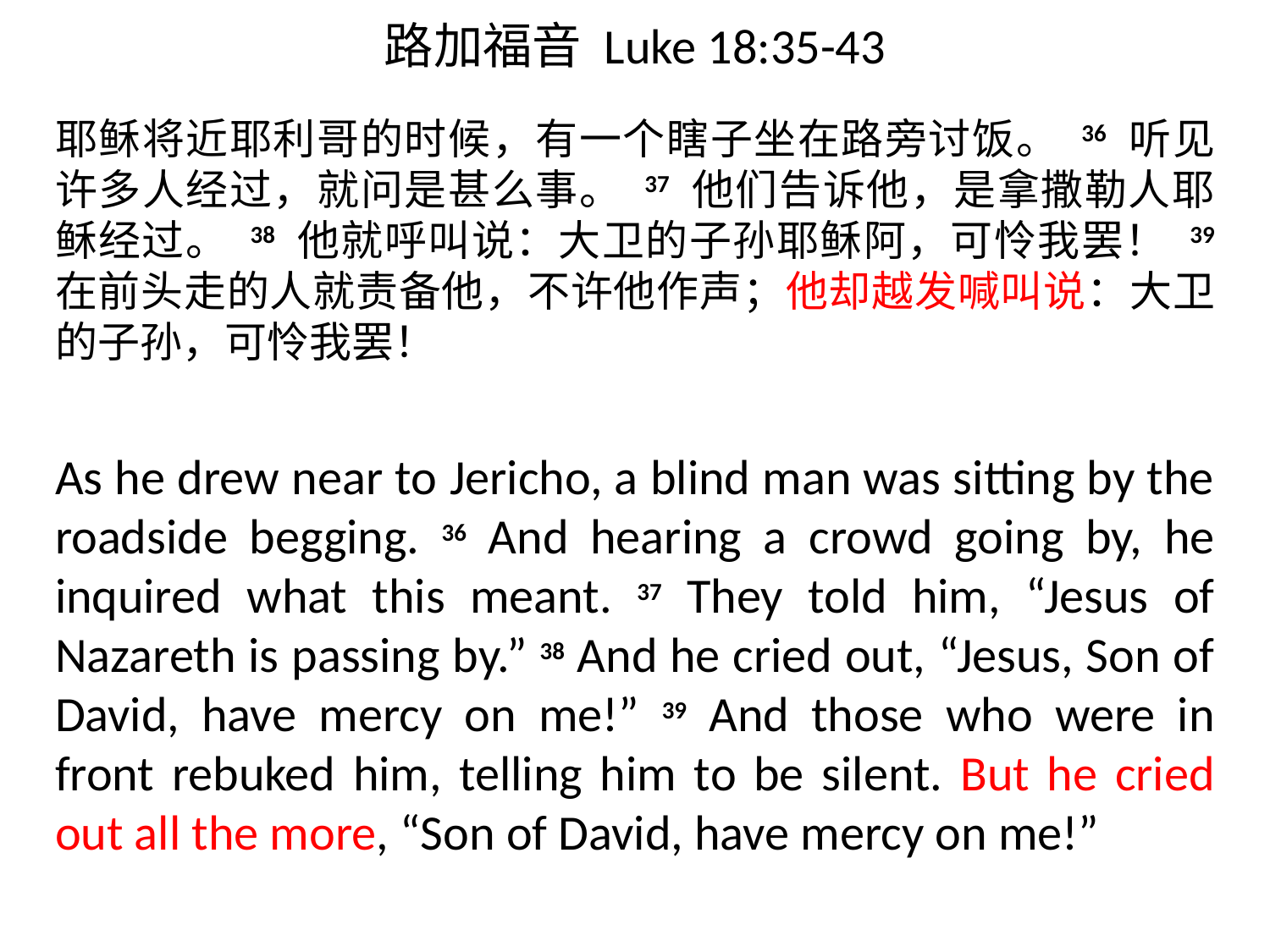

# 路加福音 Luke 18:35-43
耶稣将近耶利哥的时候，有一个瞎子坐在路旁讨饭。 36 听见许多人经过，就问是甚么事。 37 他们告诉他，是拿撒勒人耶稣经过。 38 他就呼叫说：大卫的子孙耶稣阿，可怜我罢！ 39 在前头走的人就责备他，不许他作声；他却越发喊叫说：大卫的子孙，可怜我罢！

As he drew near to Jericho, a blind man was sitting by the roadside begging. 36 And hearing a crowd going by, he inquired what this meant. 37 They told him, “Jesus of Nazareth is passing by.” 38 And he cried out, “Jesus, Son of David, have mercy on me!” 39 And those who were in front rebuked him, telling him to be silent. But he cried out all the more, “Son of David, have mercy on me!”